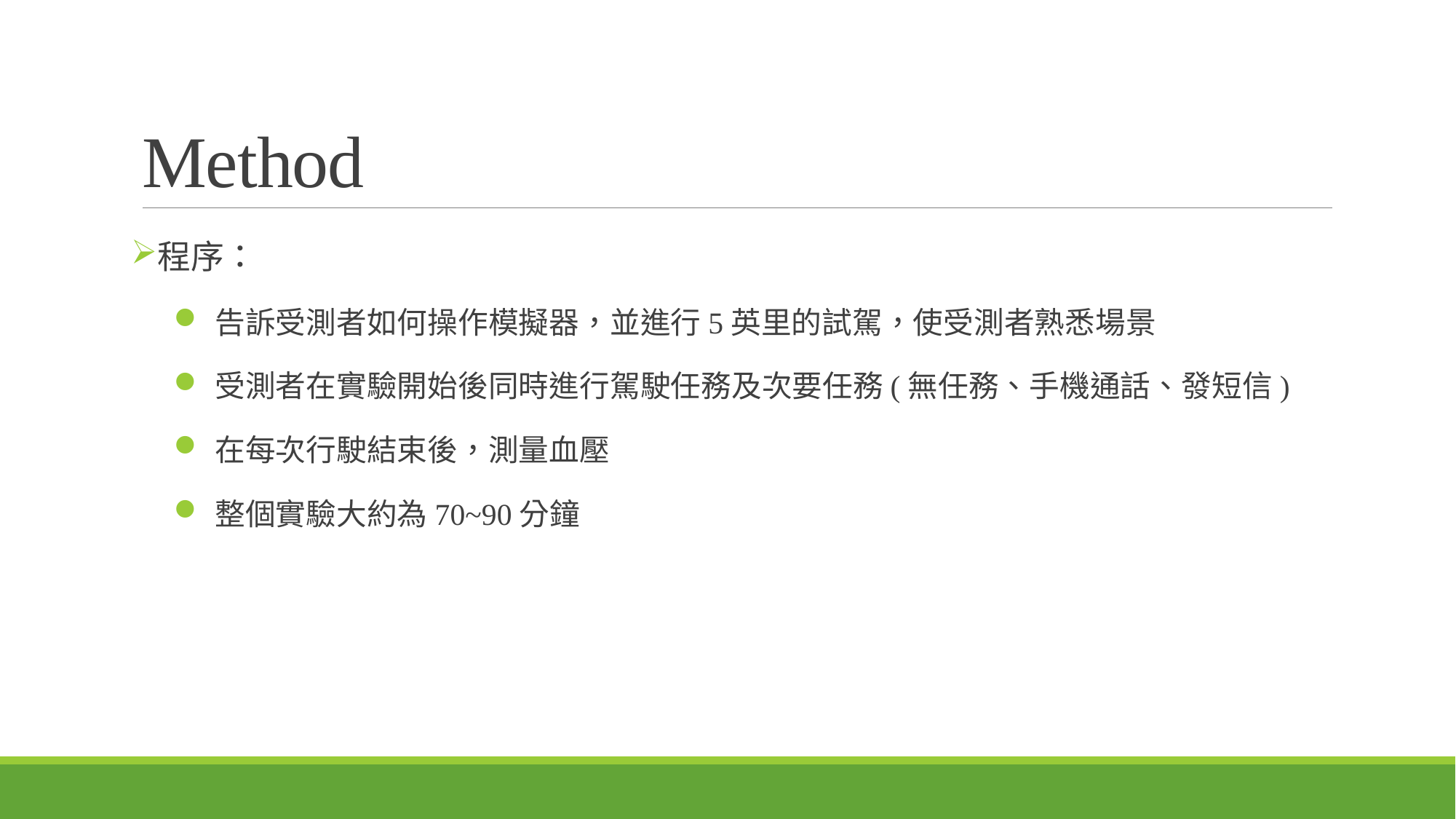

# Method
程序：
告訴受測者如何操作模擬器，並進行5英里的試駕，使受測者熟悉場景
受測者在實驗開始後同時進行駕駛任務及次要任務(無任務、手機通話、發短信)
在每次行駛結束後，測量血壓
整個實驗大約為70~90分鐘